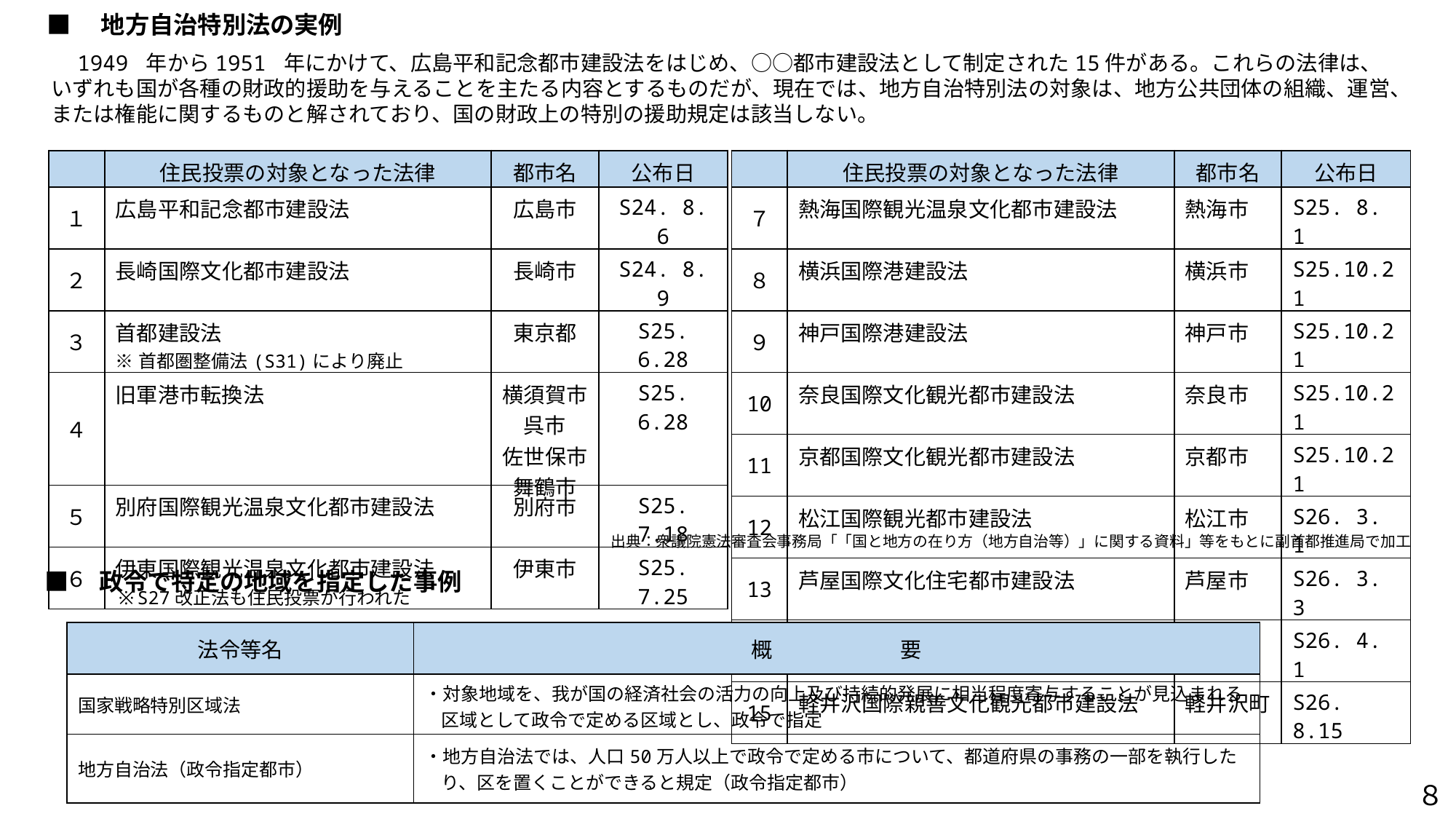

■　地方自治特別法の実例
　1949 年から1951 年にかけて、広島平和記念都市建設法をはじめ、○○都市建設法として制定された15件がある。これらの法律は、いずれも国が各種の財政的援助を与えることを主たる内容とするものだが、現在では、地方自治特別法の対象は、地方公共団体の組織、運営、または権能に関するものと解されており、国の財政上の特別の援助規定は該当しない。
|  | 住民投票の対象となった法律 | 都市名 | 公布日 |
| --- | --- | --- | --- |
| １ | 広島平和記念都市建設法 | 広島市 | S24. 8. 6 |
| ２ | 長崎国際文化都市建設法 | 長崎市 | S24. 8. 9 |
| ３ | 首都建設法 ※首都圏整備法(S31)により廃止 | 東京都 | S25. 6.28 |
| ４ | 旧軍港市転換法 | 横須賀市 呉市 佐世保市 舞鶴市 | S25. 6.28 |
| ５ | 別府国際観光温泉文化都市建設法 | 別府市 | S25. 7.18 |
| ６ | 伊東国際観光温泉文化都市建設法 ※S27改正法も住民投票が行われた | 伊東市 | S25. 7.25 |
|  | 住民投票の対象となった法律 | 都市名 | 公布日 |
| --- | --- | --- | --- |
| ７ | 熱海国際観光温泉文化都市建設法 | 熱海市 | S25. 8. 1 |
| ８ | 横浜国際港建設法 | 横浜市 | S25.10.21 |
| ９ | 神戸国際港建設法 | 神戸市 | S25.10.21 |
| 10 | 奈良国際文化観光都市建設法 | 奈良市 | S25.10.21 |
| 11 | 京都国際文化観光都市建設法 | 京都市 | S25.10.21 |
| 12 | 松江国際観光都市建設法 | 松江市 | S26. 3. 1 |
| 13 | 芦屋国際文化住宅都市建設法 | 芦屋市 | S26. 3. 3 |
| 14 | 松山国際観光温泉文化都市建設法 | 松山市 | S26. 4. 1 |
| 15 | 軽井沢国際親善文化観光都市建設法 | 軽井沢町 | S26. 8.15 |
出典：衆議院憲法審査会事務局「「国と地方の在り方（地方自治等）」に関する資料」等をもとに副首都推進局で加工
■　政令で特定の地域を指定した事例
| 法令等名 | 概　　　　　　要 |
| --- | --- |
| 国家戦略特別区域法 | ・対象地域を、我が国の経済社会の活力の向上及び持続的発展に相当程度寄与することが見込まれる区域として政令で定める区域とし、政令で指定 |
| 地方自治法（政令指定都市） | ・地方自治法では、人口50万人以上で政令で定める市について、都道府県の事務の一部を執行したり、区を置くことができると規定（政令指定都市） |
８